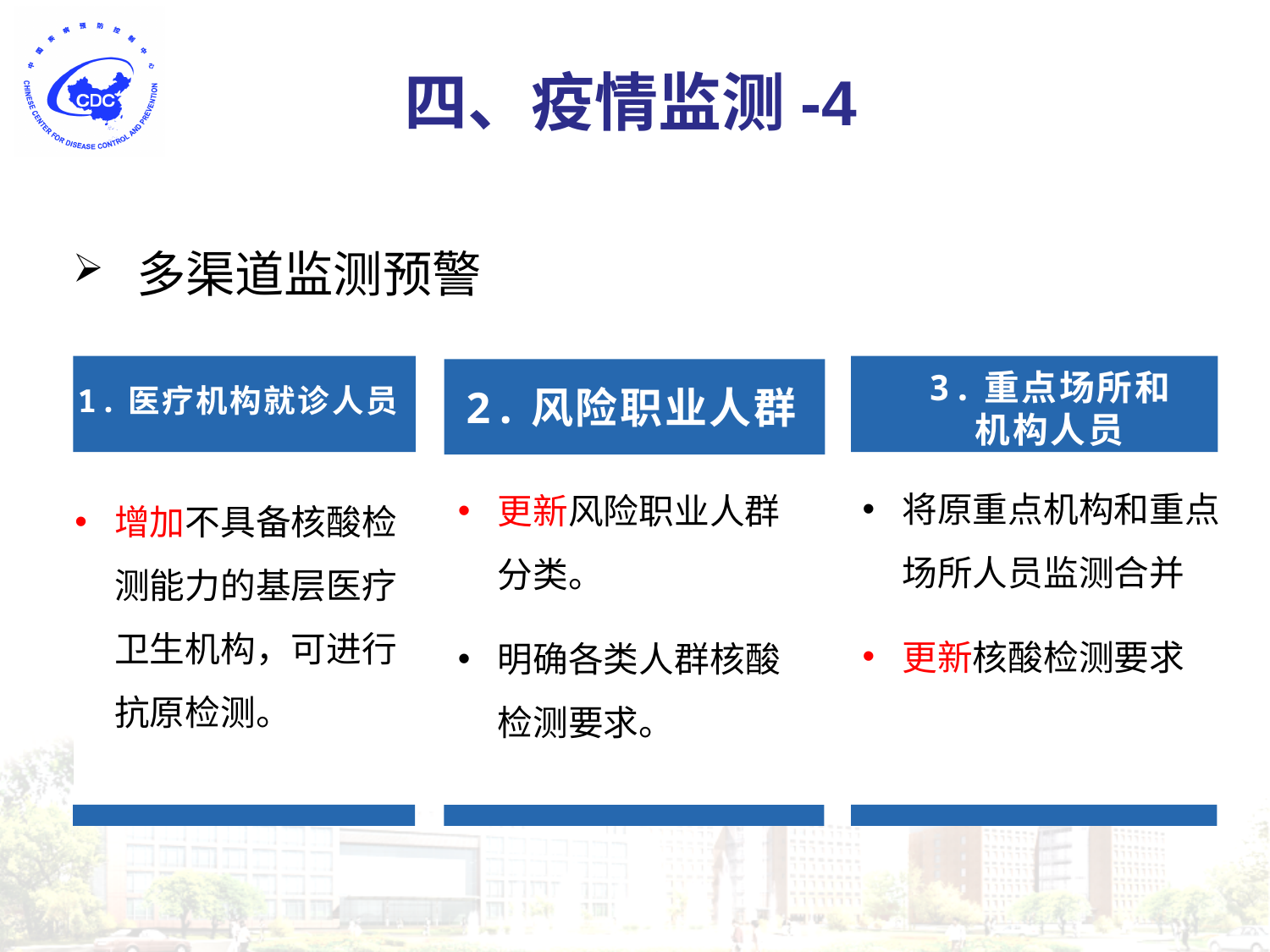

四、疫情监测-4
多渠道监测预警

1.医疗机构就诊人员
增加不具备核酸检测能力的基层医疗卫生机构，可进行抗原检测。

3.重点场所和
机构人员

将原重点机构和重点场所人员监测合并
更新核酸检测要求

2.风险职业人群
更新风险职业人群分类。
明确各类人群核酸检测要求。